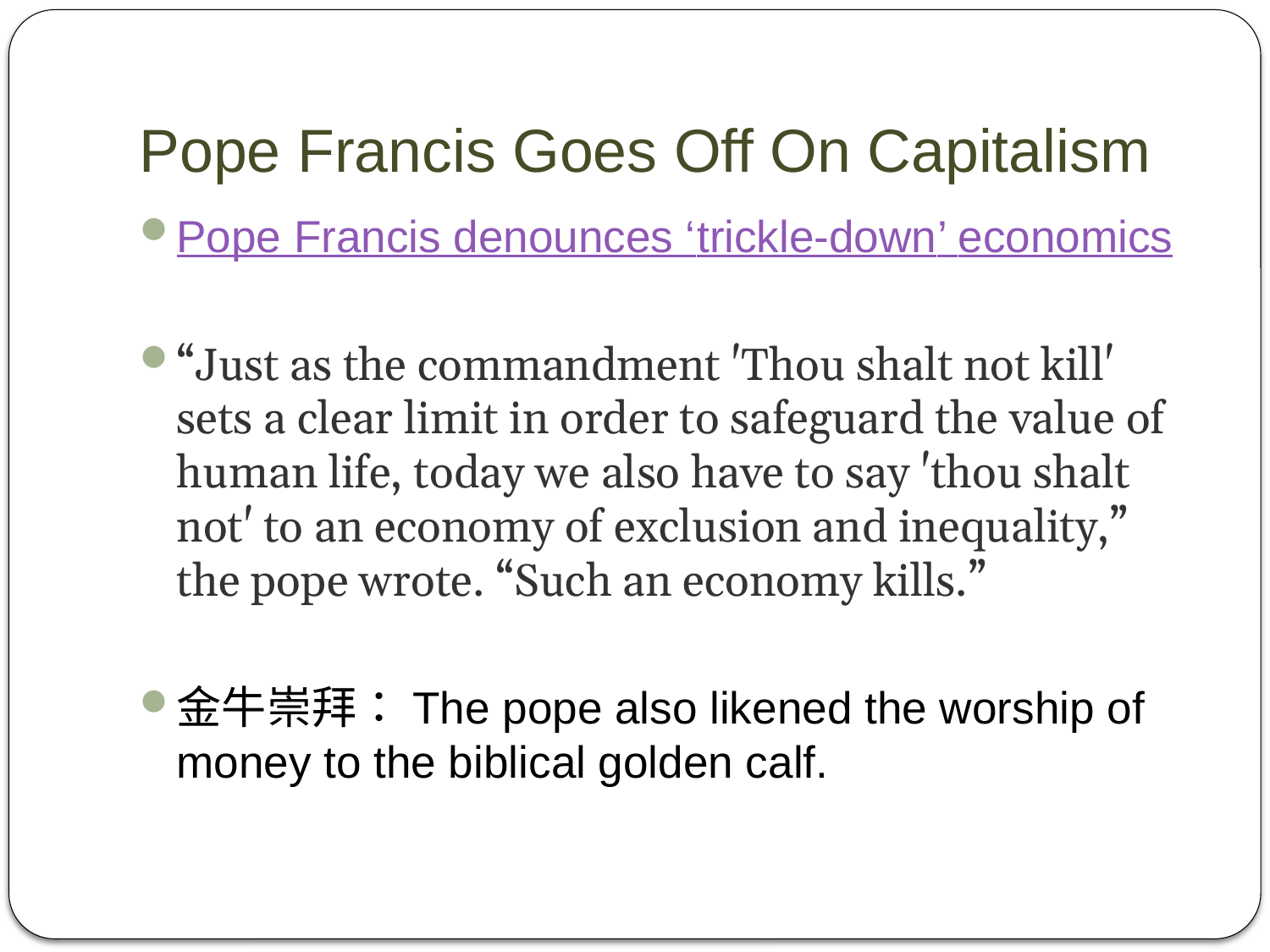

# Pope Francis Goes Off On Capitalism
Pope Francis denounces ‘trickle-down’ economics

“Just as the commandment 'Thou shalt not kill' sets a clear limit in order to safeguard the value of human life, today we also have to say 'thou shalt not' to an economy of exclusion and inequality,” the pope wrote. “Such an economy kills.”

金牛崇拜：The pope also likened the worship of money to the biblical golden calf.